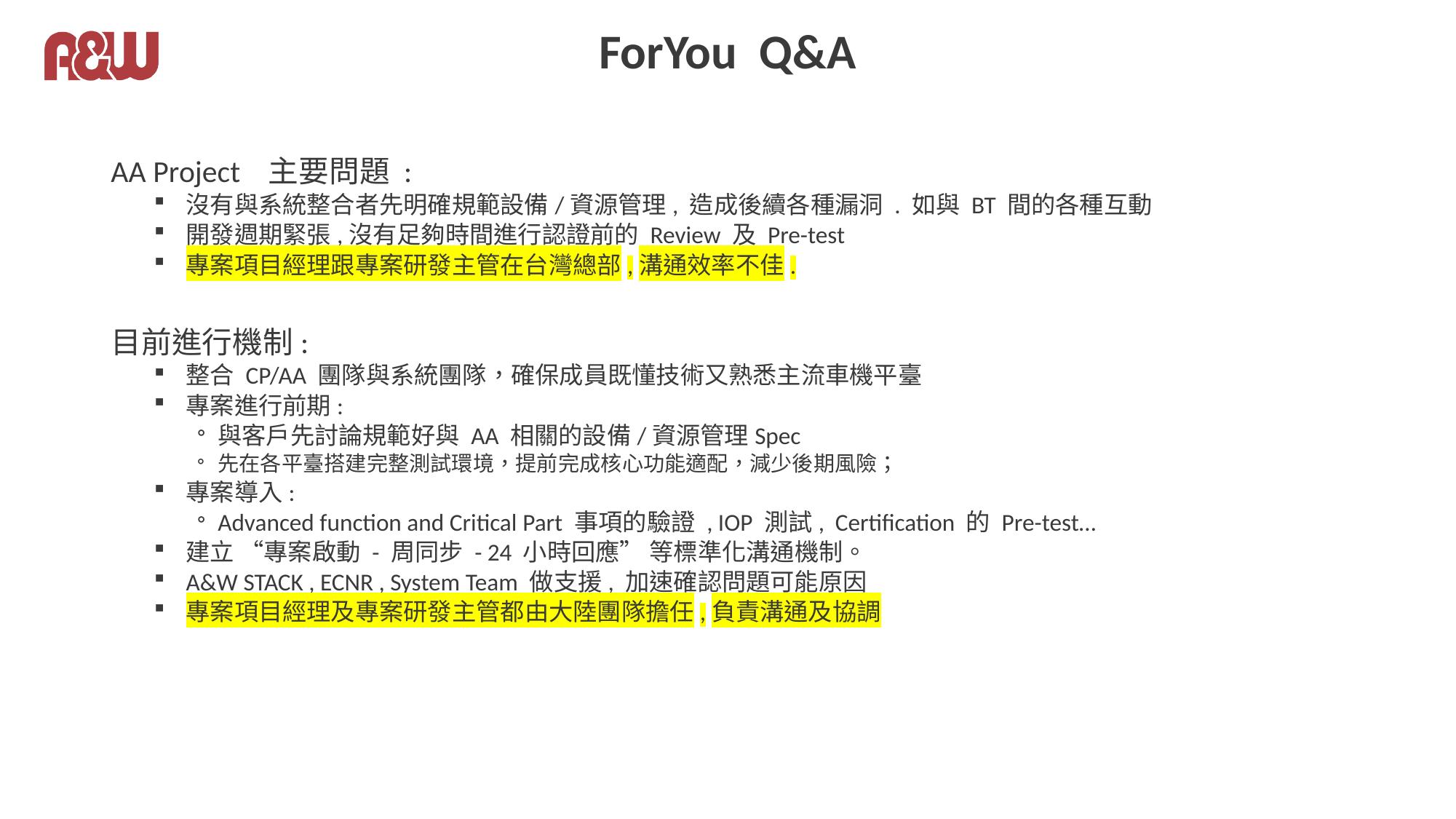

# ForYou  Q&A
AA Project   主要問題 :
沒有與系統整合者先明確規範設備/資源管理, 造成後續各種漏洞 . 如與 BT 間的各種互動
開發週期緊張,沒有足夠時間進行認證前的 Review 及 Pre-test
專案項目經理跟專案研發主管在台灣總部,溝通效率不佳.

目前進行機制:
整合 CP/AA 團隊與系統團隊，確保成員既懂技術又熟悉主流車機平臺
專案進行前期:
與客戶先討論規範好與 AA 相關的設備/資源管理Spec
先在各平臺搭建完整測試環境，提前完成核心功能適配，減少後期風險；
專案導入:
Advanced function and Critical Part 事項的驗證 , IOP 測試,  Certification 的 Pre-test…
建立 “專案啟動 - 周同步 - 24 小時回應” 等標準化溝通機制。
A&W STACK , ECNR , System Team 做支援, 加速確認問題可能原因
專案項目經理及專案研發主管都由大陸團隊擔任,負責溝通及協調